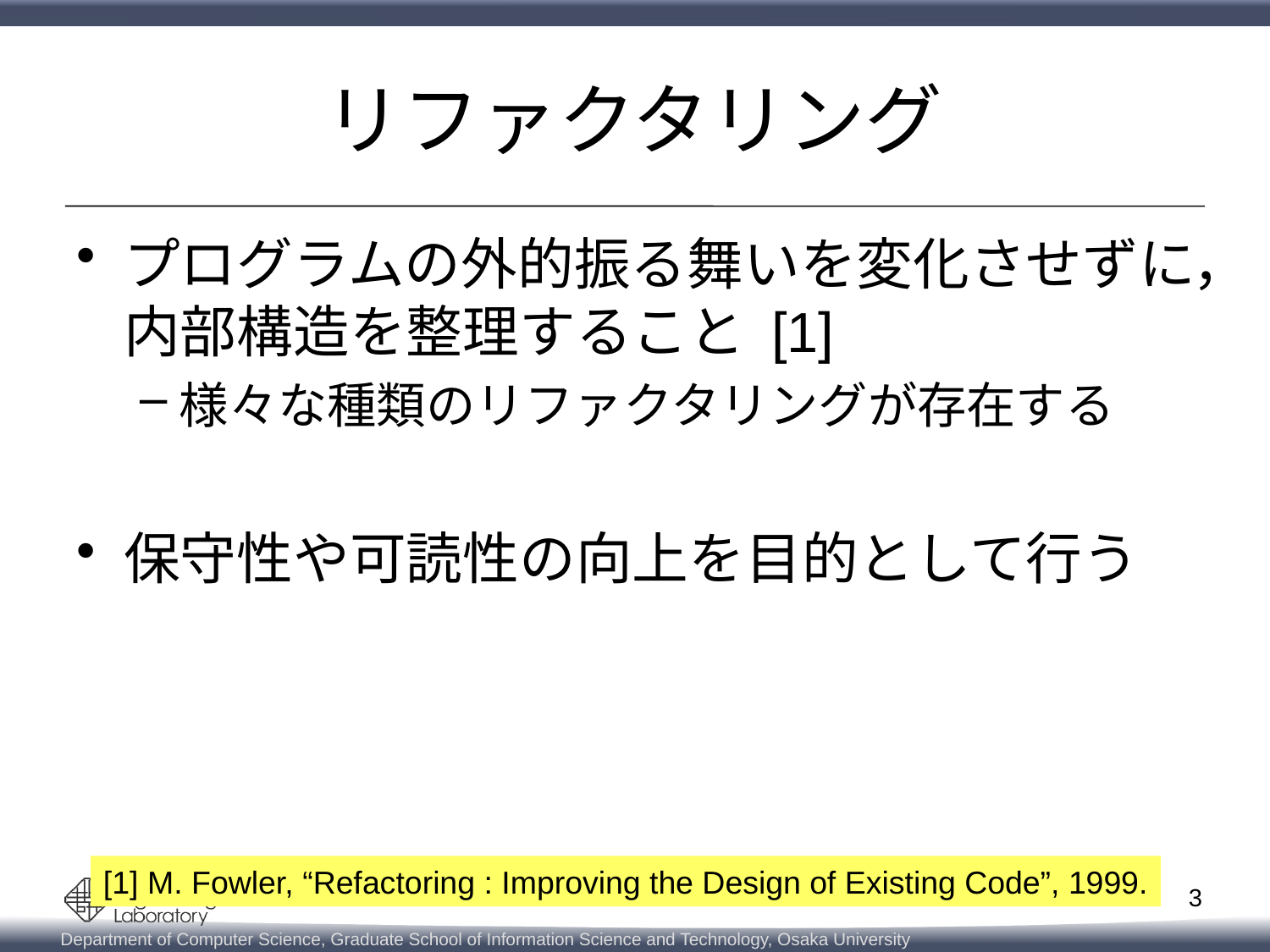

# リファクタリング
プログラムの外的振る舞いを変化させずに，内部構造を整理すること [1]
様々な種類のリファクタリングが存在する

保守性や可読性の向上を目的として行う
[1] M. Fowler, “Refactoring : Improving the Design of Existing Code”, 1999.
3